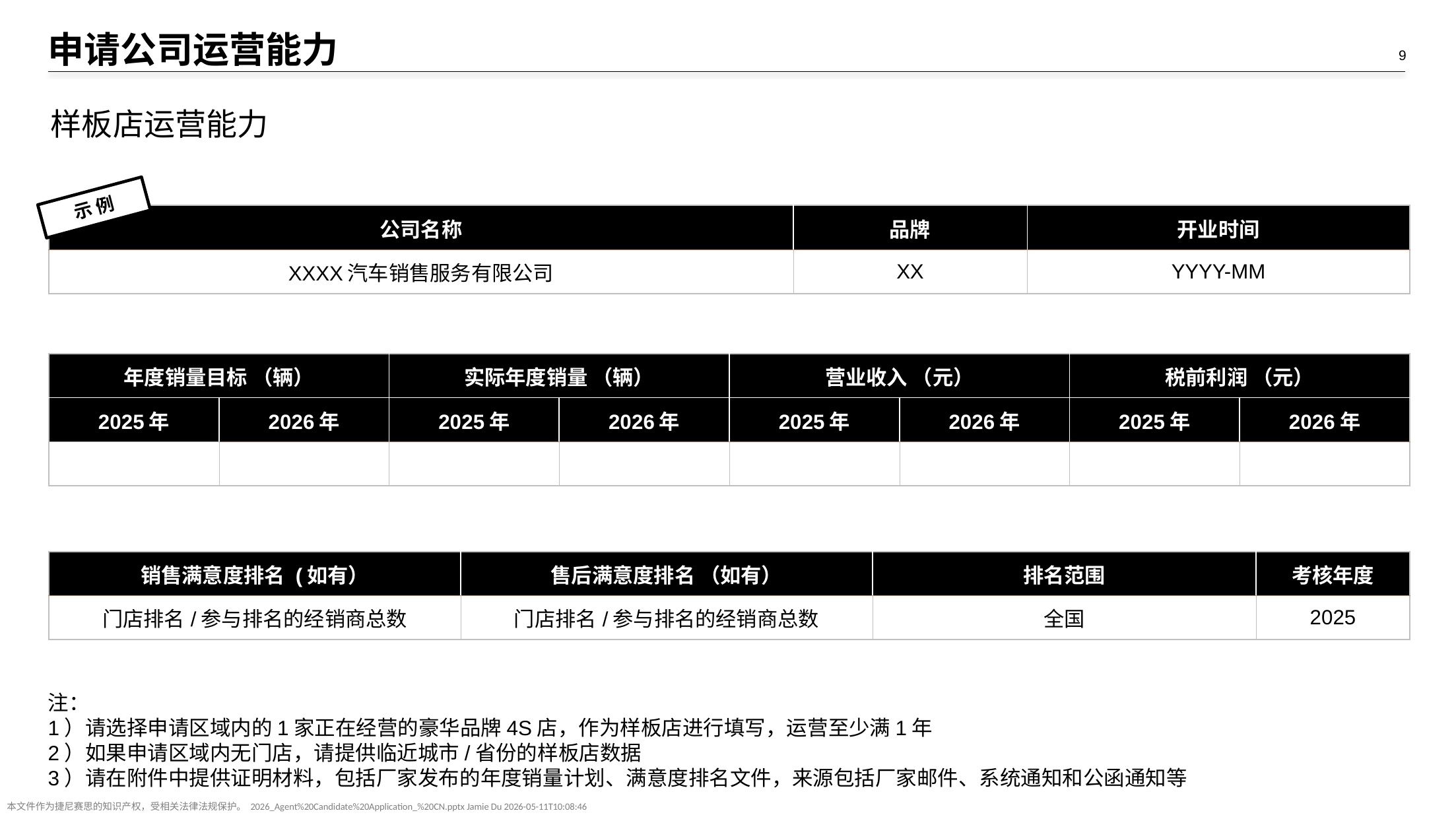

# 申请公司运营能力
样板店运营能力
示 例
| 公司名称 | 品牌 | 开业时间 |
| --- | --- | --- |
| XXXX汽车销售服务有限公司 | XX | YYYY-MM |
| 年度销量目标 （辆） |  | 实际年度销量 （辆） |  | 营业收入 （元） |  | 税前利润 （元） |  |
| --- | --- | --- | --- | --- | --- | --- | --- |
| 2025年 | 2026年 | 2025年 | 2026年 | 2025年 | 2026年 | 2025年 | 2026年 |
|  |  |  |  |  |  |  |  |
| 销售满意度排名 (如有） | 售后满意度排名 （如有） | 排名范围 | 考核年度 |
| --- | --- | --- | --- |
| 门店排名/参与排名的经销商总数 | 门店排名/参与排名的经销商总数 | 全国 | 2025 |
注：
1）请选择申请区域内的1家正在经营的豪华品牌4S店，作为样板店进行填写，运营至少满1年
2）如果申请区域内无门店，请提供临近城市/省份的样板店数据
3）请在附件中提供证明材料，包括厂家发布的年度销量计划、满意度排名文件，来源包括厂家邮件、系统通知和公函通知等